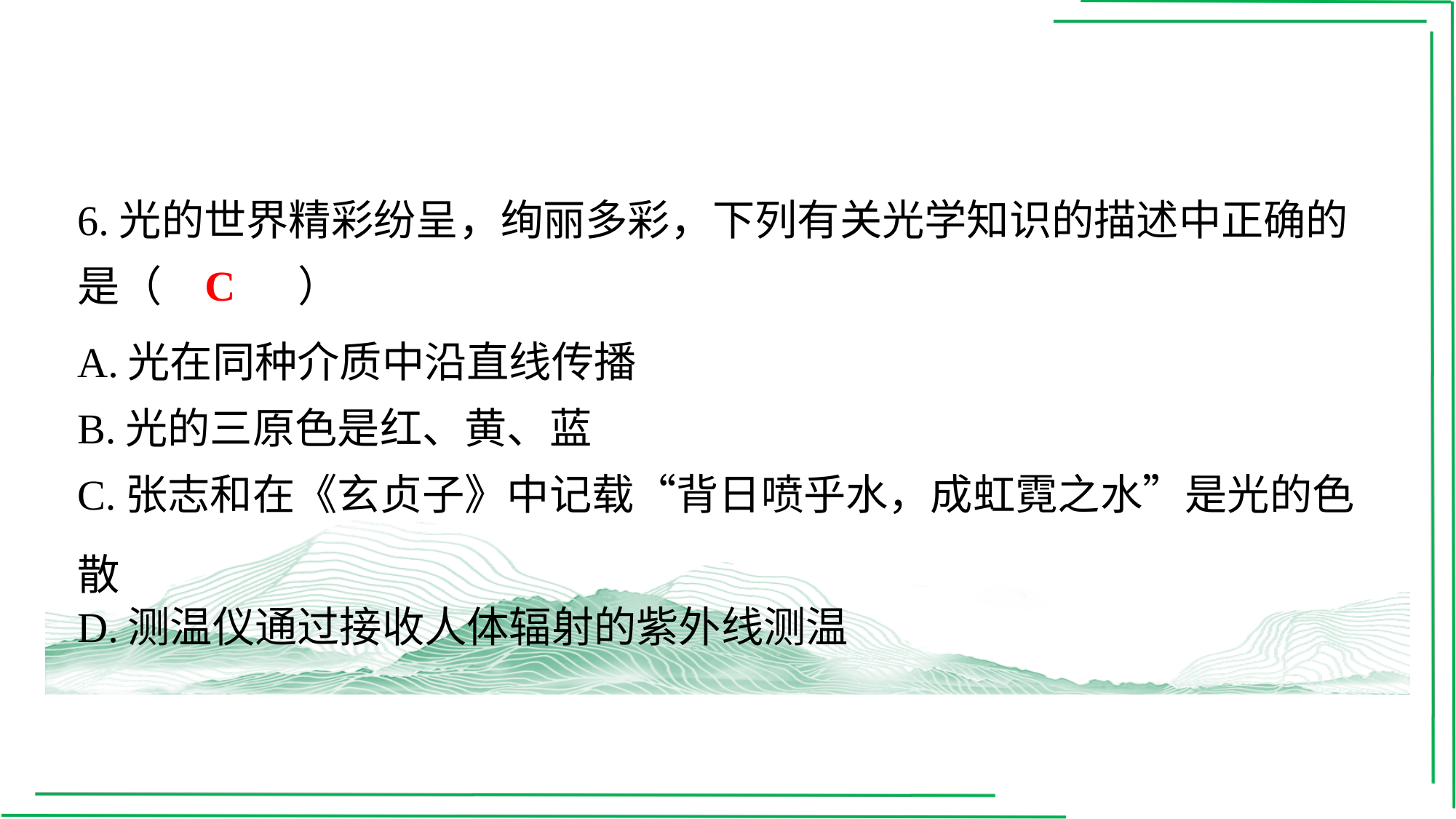

6.光的世界精彩纷呈，绚丽多彩，下列有关光学知识的描述中正确的是（　C　）
C
| A.光在同种介质中沿直线传播 |
| --- |
| B.光的三原色是红、黄、蓝 |
| C.张志和在《玄贞子》中记载“背日喷乎水，成虹霓之水”是光的色散 |
| D.测温仪通过接收人体辐射的紫外线测温 |